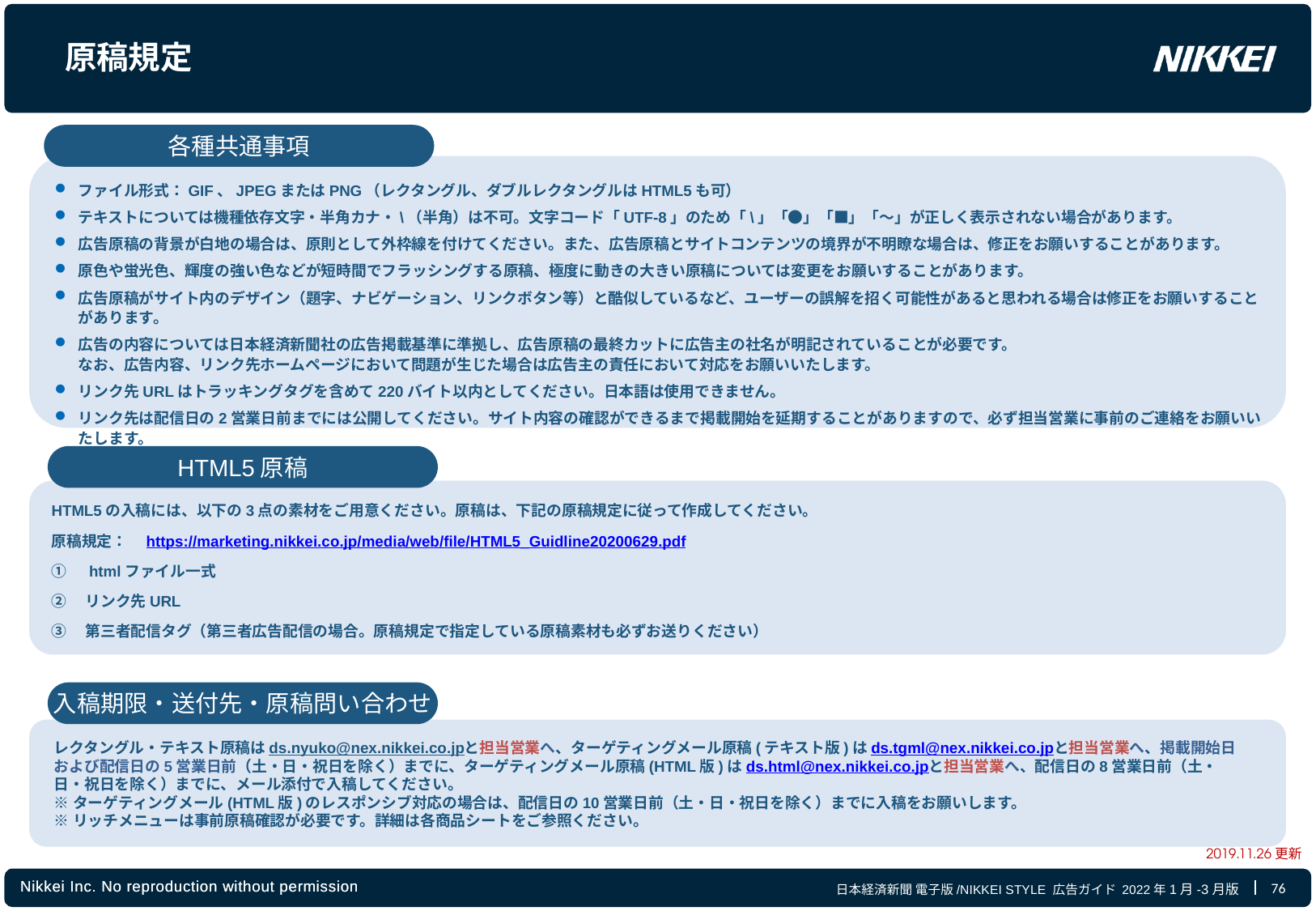

# 原稿規定
各種共通事項

ファイル形式：GIF、JPEGまたはPNG（レクタングル、ダブルレクタングルはHTML5も可）
テキストについては機種依存文字・半角カナ・\（半角）は不可。文字コード「UTF-8」のため「\」「●」「■」「～」が正しく表示されない場合があります。
広告原稿の背景が白地の場合は、原則として外枠線を付けてください。また、広告原稿とサイトコンテンツの境界が不明瞭な場合は、修正をお願いすることがあります。
原色や蛍光色、輝度の強い色などが短時間でフラッシングする原稿、極度に動きの大きい原稿については変更をお願いすることがあります。
広告原稿がサイト内のデザイン（題字、ナビゲーション、リンクボタン等）と酷似しているなど、ユーザーの誤解を招く可能性があると思われる場合は修正をお願いすることがあります。
広告の内容については日本経済新聞社の広告掲載基準に準拠し、広告原稿の最終カットに広告主の社名が明記されていることが必要です。
なお、広告内容、リンク先ホームページにおいて問題が生じた場合は広告主の責任において対応をお願いいたします。
リンク先URLはトラッキングタグを含めて220バイト以内としてください。日本語は使用できません。
リンク先は配信日の2営業日前までには公開してください。サイト内容の確認ができるまで掲載開始を延期することがありますので、必ず担当営業に事前のご連絡をお願いいたします。
HTML5原稿

HTML5の入稿には、以下の3点の素材をご用意ください。原稿は、下記の原稿規定に従って作成してください。
原稿規定：　https://marketing.nikkei.co.jp/media/web/file/HTML5_Guidline20200629.pdf
①　htmlファイル一式
②　リンク先URL
③　第三者配信タグ（第三者広告配信の場合。原稿規定で指定している原稿素材も必ずお送りください）
入稿期限・送付先・原稿問い合わせ

レクタングル・テキスト原稿はds.nyuko@nex.nikkei.co.jpと担当営業へ、ターゲティングメール原稿(テキスト版)はds.tgml@nex.nikkei.co.jpと担当営業へ、掲載開始日および配信日の5営業日前（土・日・祝日を除く）までに、ターゲティングメール原稿(HTML版)はds.html@nex.nikkei.co.jpと担当営業へ、配信日の8営業日前（土・日・祝日を除く）までに、メール添付で入稿してください。
※ターゲティングメール(HTML版)のレスポンシブ対応の場合は、配信日の10営業日前（土・日・祝日を除く）までに入稿をお願いします。
※リッチメニューは事前原稿確認が必要です。詳細は各商品シートをご参照ください。
2019.11.26更新